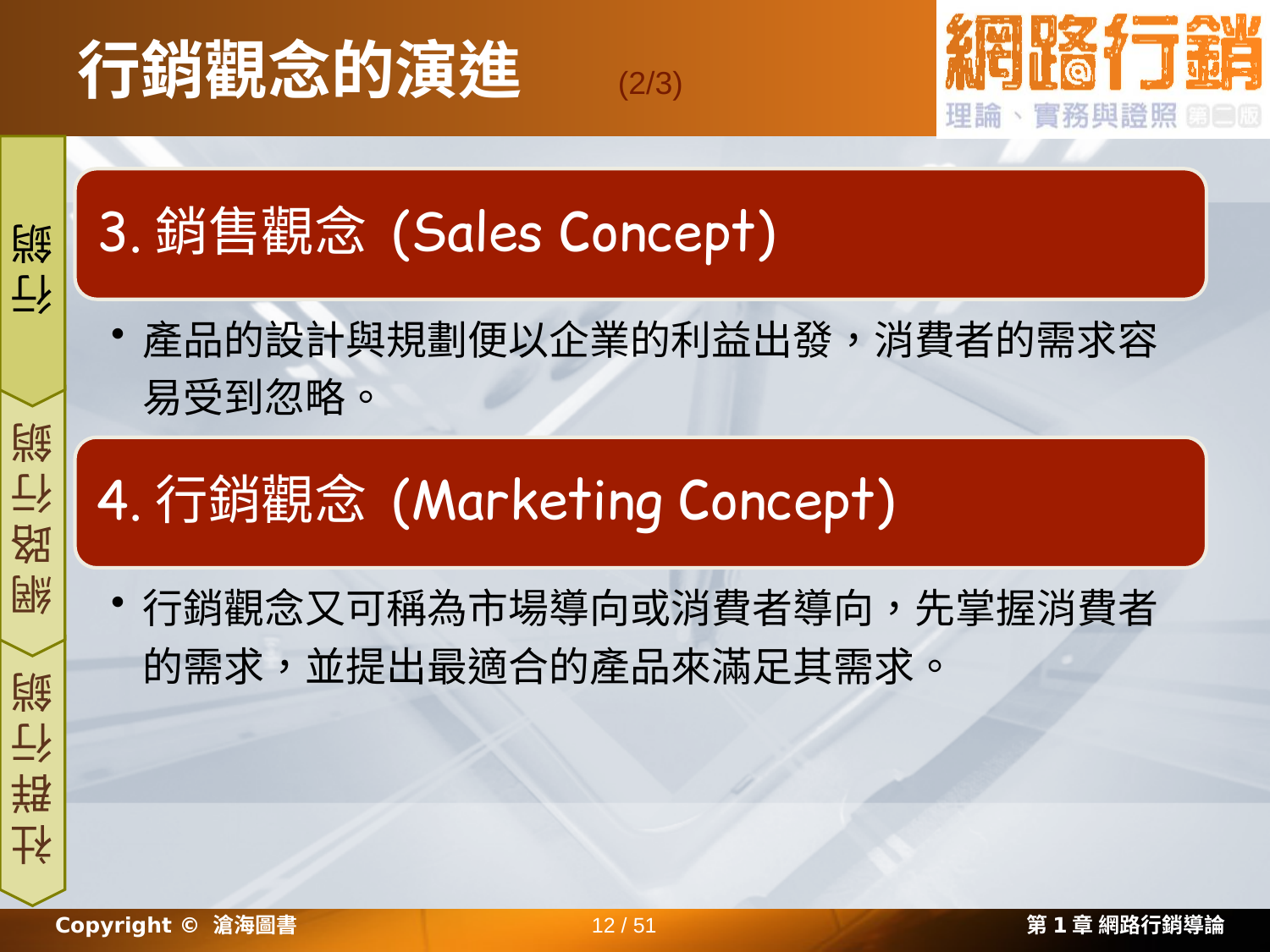

# 行銷觀念的演進
(2/3)
3.銷售觀念 (Sales Concept)
行銷
產品的設計與規劃便以企業的利益出發，消費者的需求容易受到忽略。
4.行銷觀念 (Marketing Concept)
網路行銷
行銷觀念又可稱為市場導向或消費者導向，先掌握消費者的需求，並提出最適合的產品來滿足其需求。
社群行銷
Copyright © 滄海圖書
12 / 51
第1章 網路行銷導論